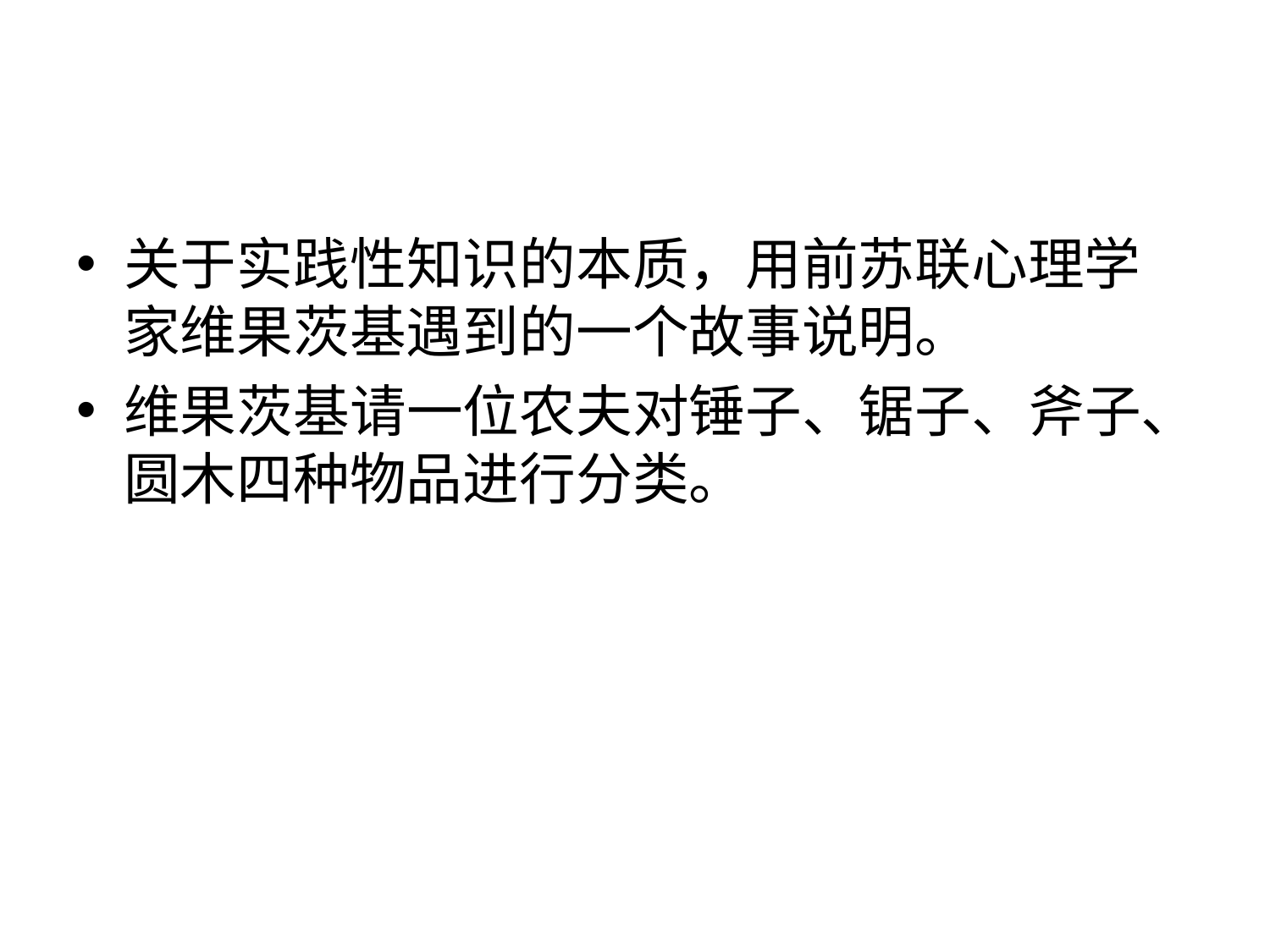

#
关于实践性知识的本质，用前苏联心理学家维果茨基遇到的一个故事说明。
维果茨基请一位农夫对锤子、锯子、斧子、圆木四种物品进行分类。